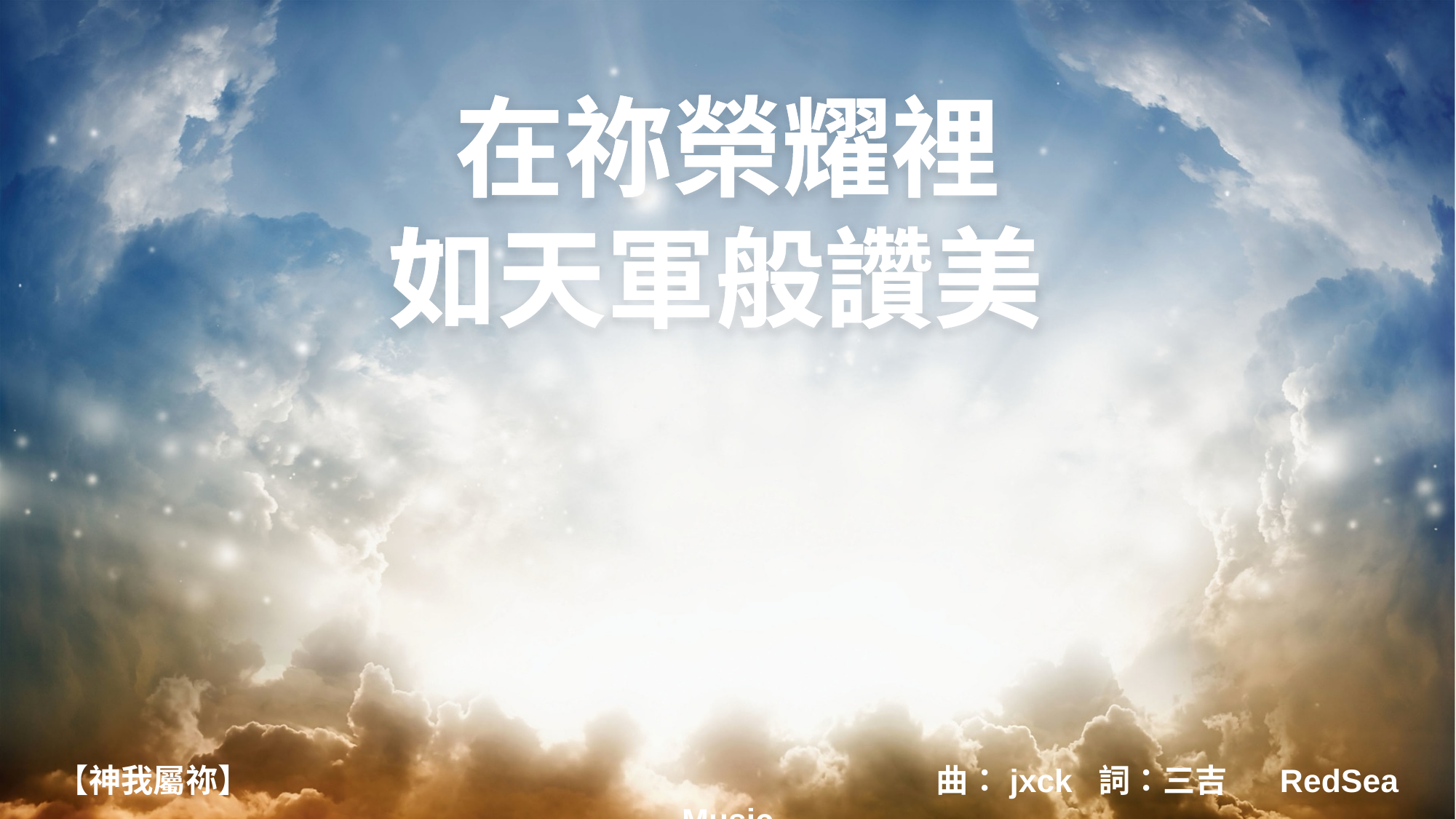

在祢榮耀裡
如天軍般讚美
【神我屬祢】                                                                             曲：jxck  詞：三吉     RedSea Music